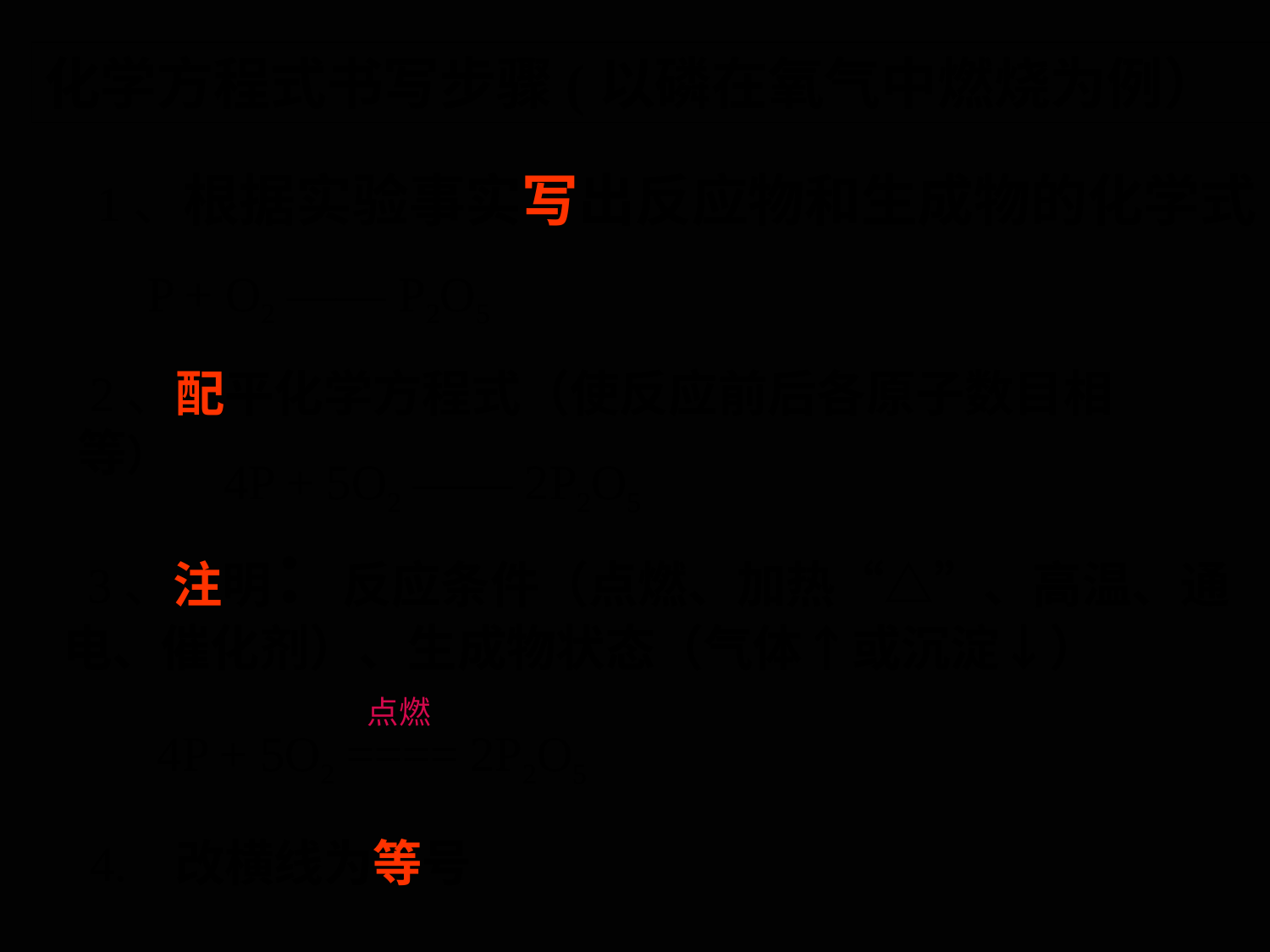

化学方程式书写步骤(以磷在氧气中燃烧为例）
1、根据实验事实写出反应物和生成物的化学式
P + O2 —— P2O5
 2、配平化学方程式（使反应前后各原子数目相   等）
4P + 5O2 —— 2P2O5
  3、注明：反应条件（点燃、加热“△”、高温、通 电、催化剂）、生成物状态（气体↑或沉淀↓）
#
点燃
4P + 5O2 ==== 2P2O5
 4.   改横线为等号